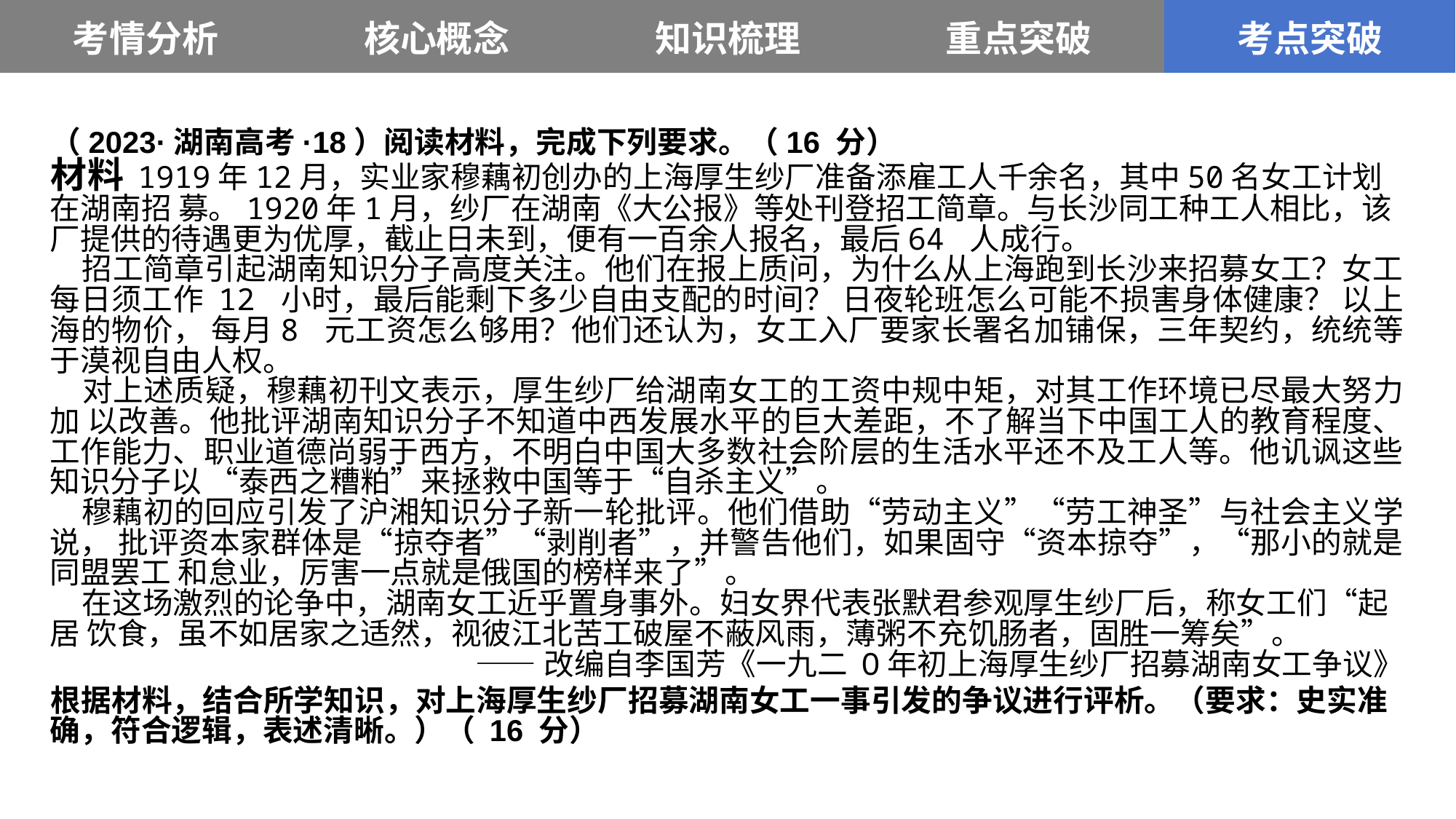

| 考情分析 | 核心概念 | 知识梳理 | 重点突破 | 考点突破 |
| --- | --- | --- | --- | --- |
（2023·湖南高考·18）阅读材料，完成下列要求。（16 分）
材料 1919年12月，实业家穆藕初创办的上海厚生纱厂准备添雇工人千余名，其中50名女工计划在湖南招 募。1920年1月，纱厂在湖南《大公报》等处刊登招工简章。与长沙同工种工人相比，该厂提供的待遇更为优厚，截止日未到，便有一百余人报名，最后64 人成行。
招工简章引起湖南知识分子高度关注。他们在报上质问，为什么从上海跑到长沙来招募女工？女工每日须工作 12 小时，最后能剩下多少自由支配的时间？ 日夜轮班怎么可能不损害身体健康？ 以上海的物价， 每月8 元工资怎么够用？他们还认为，女工入厂要家长署名加铺保，三年契约，统统等于漠视自由人权。
对上述质疑，穆藕初刊文表示，厚生纱厂给湖南女工的工资中规中矩，对其工作环境已尽最大努力加 以改善。他批评湖南知识分子不知道中西发展水平的巨大差距，不了解当下中国工人的教育程度、工作能力、职业道德尚弱于西方，不明白中国大多数社会阶层的生活水平还不及工人等。他讥讽这些知识分子以 “泰西之糟粕”来拯救中国等于“自杀主义”。
穆藕初的回应引发了沪湘知识分子新一轮批评。他们借助“劳动主义”“劳工神圣”与社会主义学说， 批评资本家群体是“掠夺者”“剥削者”，并警告他们，如果固守“资本掠夺”，“那小的就是同盟罢工 和怠业，厉害一点就是俄国的榜样来了”。
在这场激烈的论争中，湖南女工近乎置身事外。妇女界代表张默君参观厚生纱厂后，称女工们“起居 饮食，虽不如居家之适然，视彼江北苦工破屋不蔽风雨，薄粥不充饥肠者，固胜一筹矣”。
——改编自李国芳《一九二 O年初上海厚生纱厂招募湖南女工争议》
根据材料，结合所学知识，对上海厚生纱厂招募湖南女工一事引发的争议进行评析。（要求：史实准 确，符合逻辑，表述清晰。）（ 16 分）